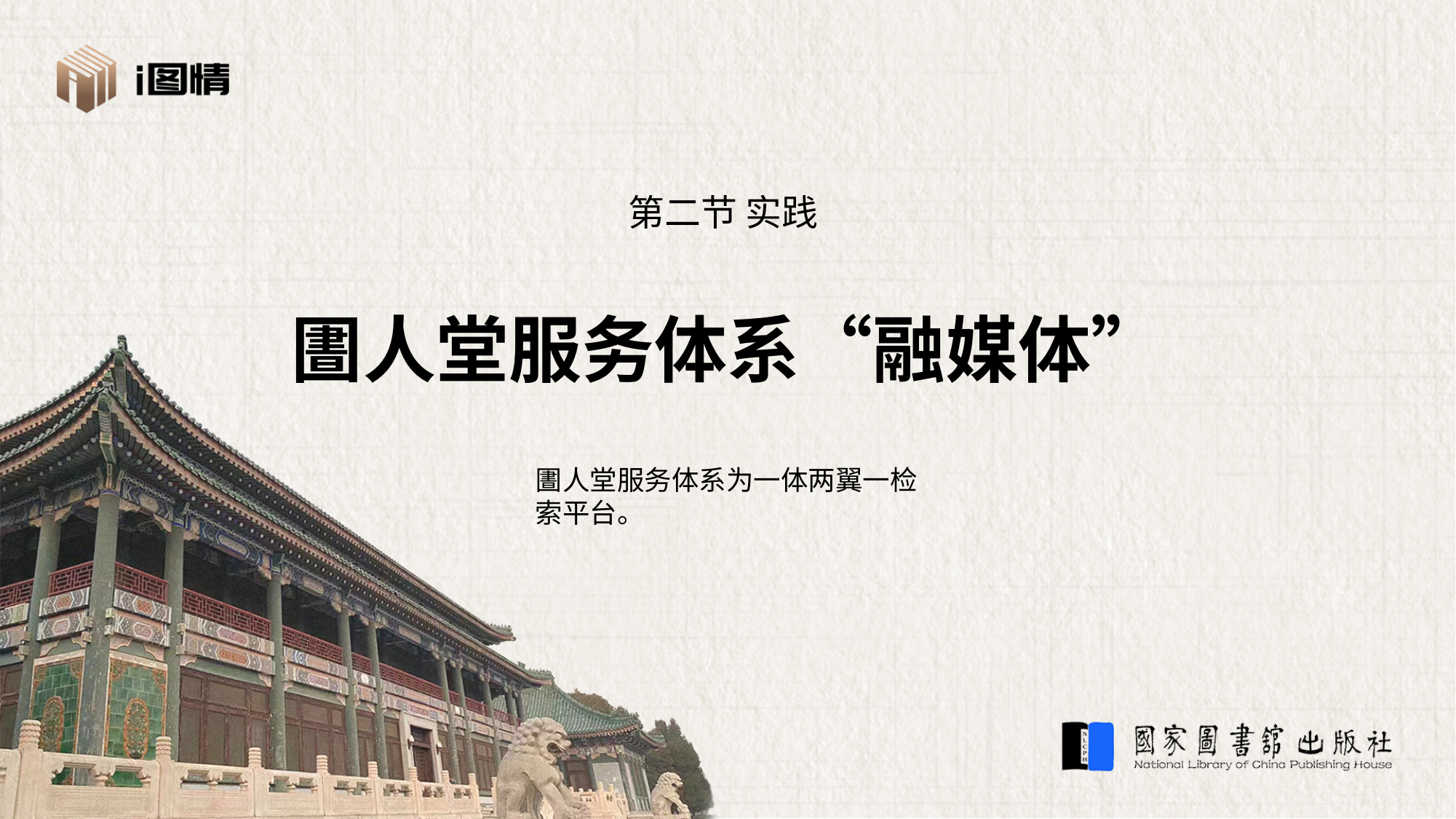

第二节 实践
圕人堂服务体系“融媒体”
圕人堂服务体系为一体两翼一检索平台。
23